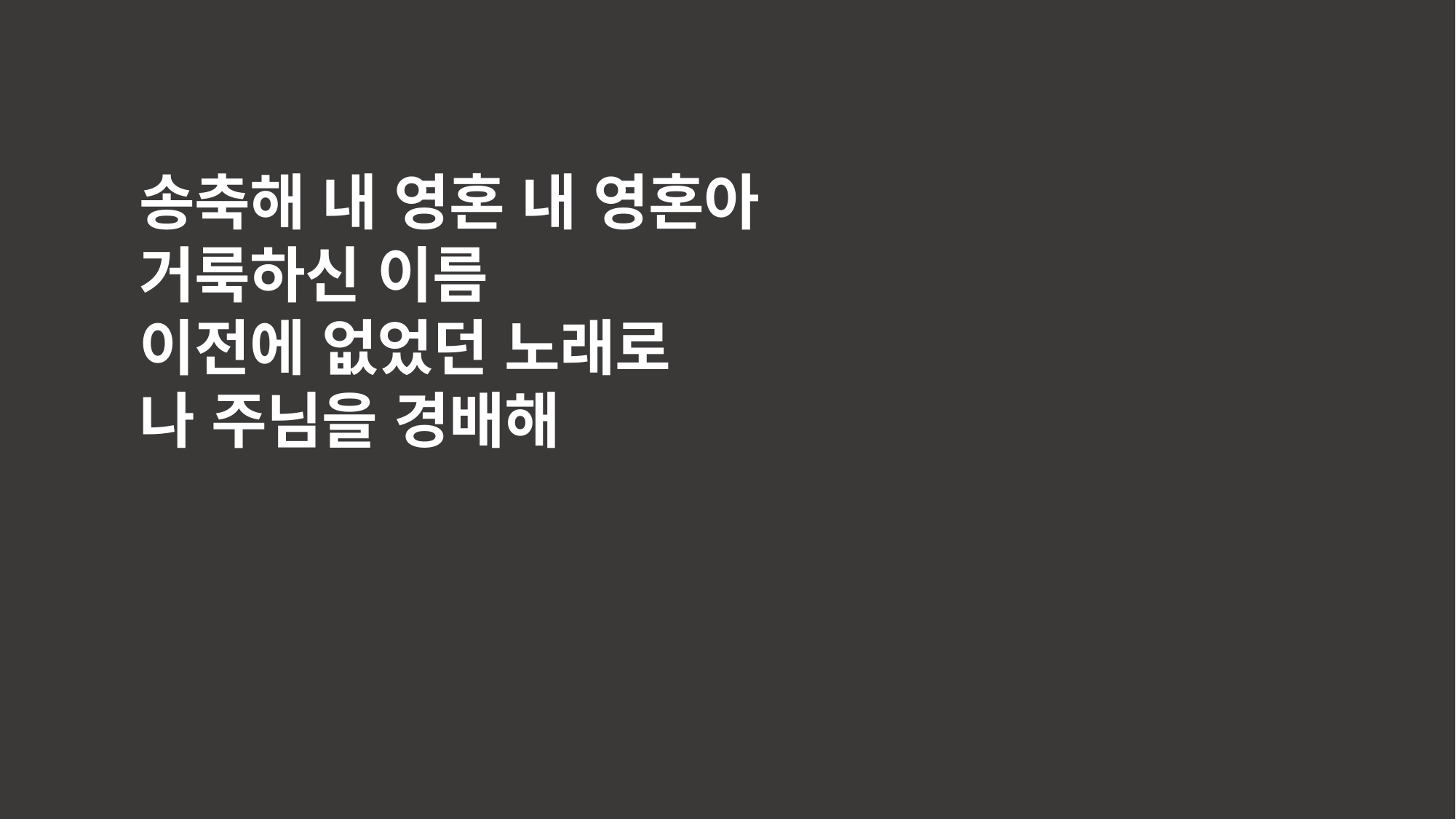

송축해 내 영혼 내 영혼아
거룩하신 이름
이전에 없었던 노래로
나 주님을 경배해